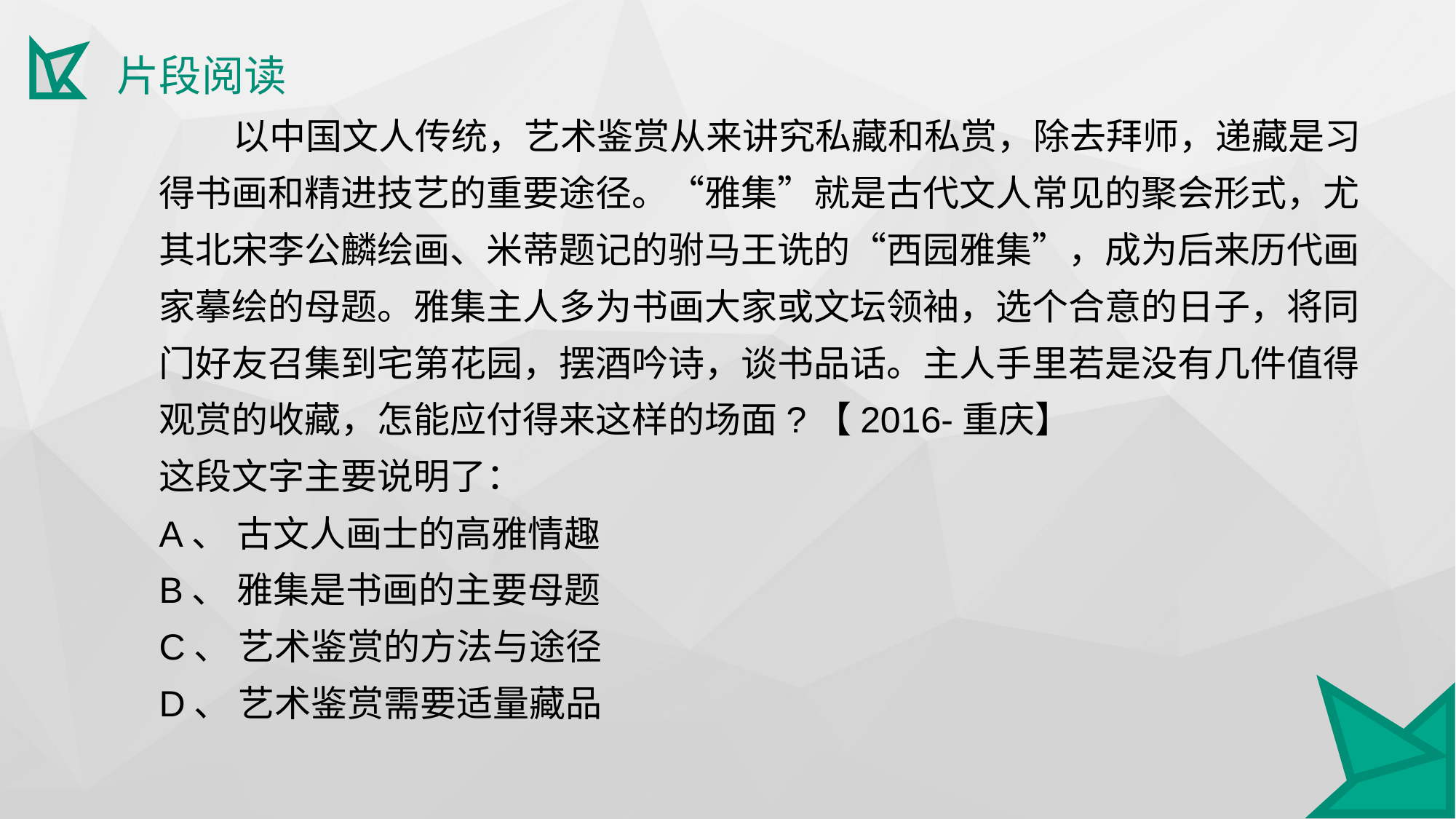

片段阅读

        以中国文人传统，艺术鉴赏从来讲究私藏和私赏，除去拜师，递藏是习得书画和精进技艺的重要途径。“雅集”就是古代文人常见的聚会形式，尤其北宋李公麟绘画、米蒂题记的驸马王诜的“西园雅集”，成为后来历代画家摹绘的母题。雅集主人多为书画大家或文坛领袖，选个合意的日子，将同门好友召集到宅第花园，摆酒吟诗，谈书品话。主人手里若是没有几件值得观赏的收藏，怎能应付得来这样的场面?【2016-重庆】
这段文字主要说明了：
A、 古文人画士的高雅情趣
B、 雅集是书画的主要母题
C、 艺术鉴赏的方法与途径
D、 艺术鉴赏需要适量藏品
.